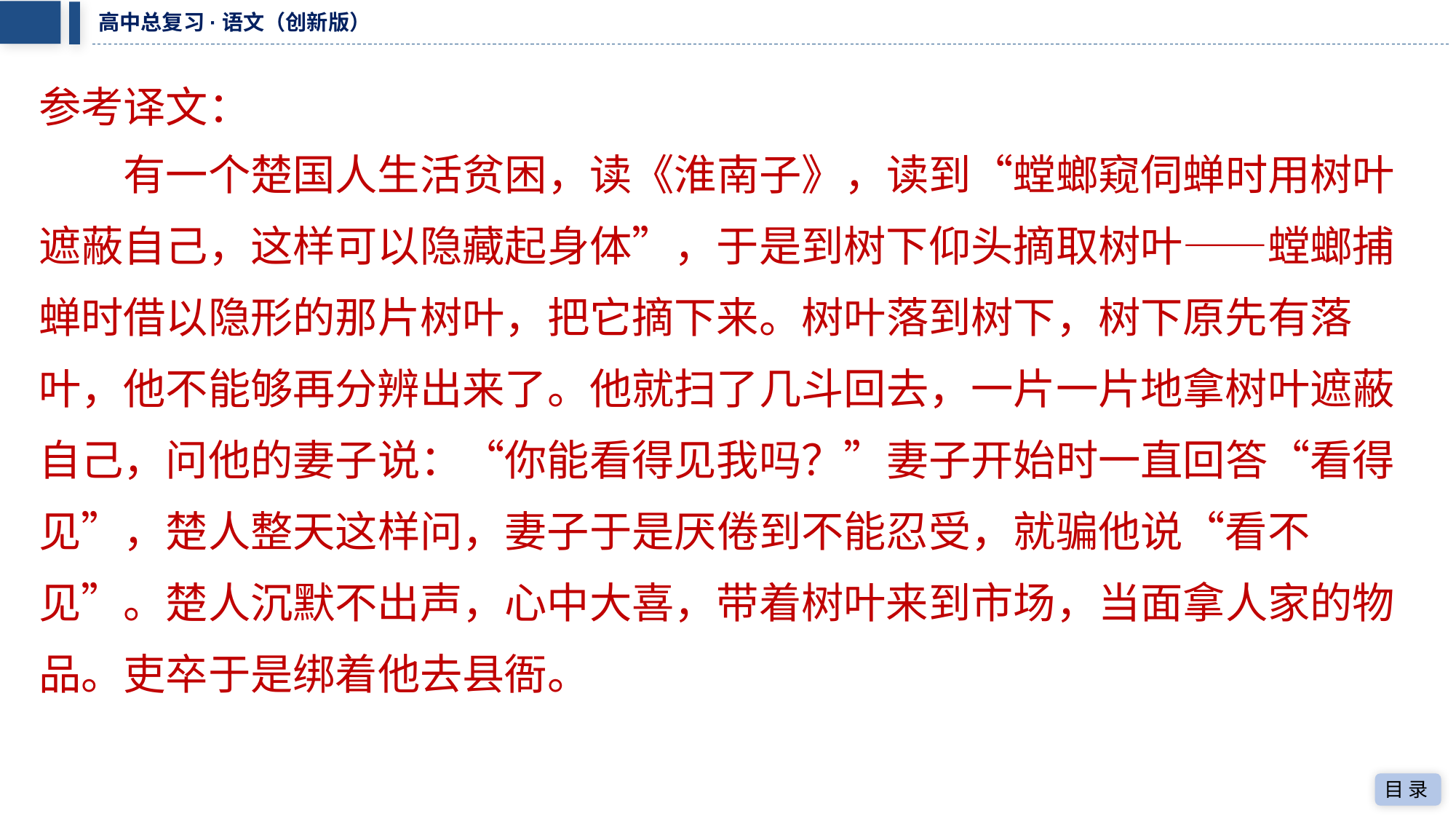

参考译文：
　　有一个楚国人生活贫困，读《淮南子》，读到“螳螂窥伺蝉时用树叶
遮蔽自己，这样可以隐藏起身体”，于是到树下仰头摘取树叶——螳螂捕
蝉时借以隐形的那片树叶，把它摘下来。树叶落到树下，树下原先有落
叶，他不能够再分辨出来了。他就扫了几斗回去，一片一片地拿树叶遮蔽
自己，问他的妻子说：“你能看得见我吗？”妻子开始时一直回答“看得
见”，楚人整天这样问，妻子于是厌倦到不能忍受，就骗他说“看不
见”。楚人沉默不出声，心中大喜，带着树叶来到市场，当面拿人家的物
品。吏卒于是绑着他去县衙。